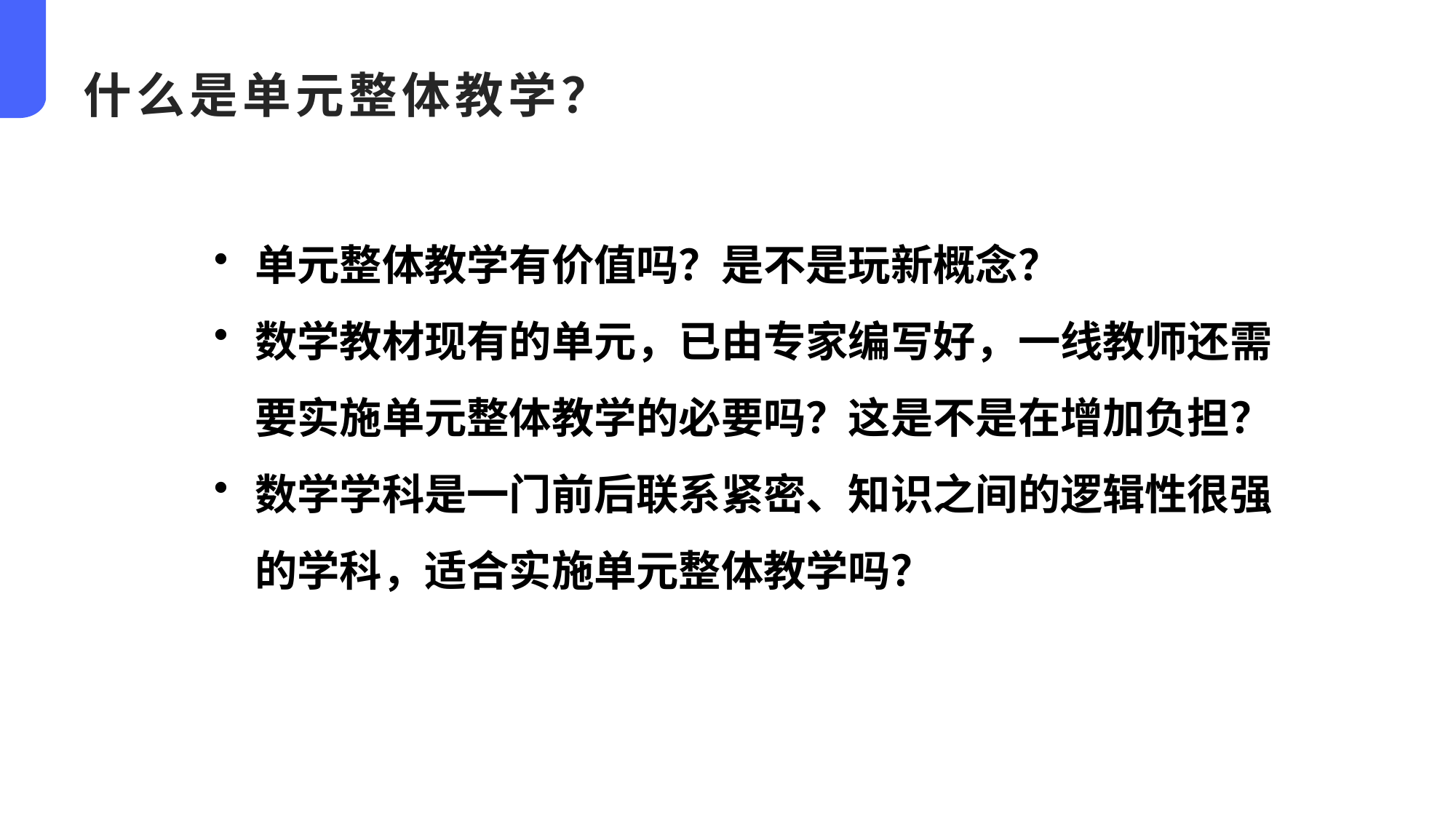

什么是单元整体教学？
单元整体教学有价值吗？是不是玩新概念？
数学教材现有的单元，已由专家编写好，一线教师还需要实施单元整体教学的必要吗？这是不是在增加负担？
数学学科是一门前后联系紧密、知识之间的逻辑性很强的学科，适合实施单元整体教学吗？